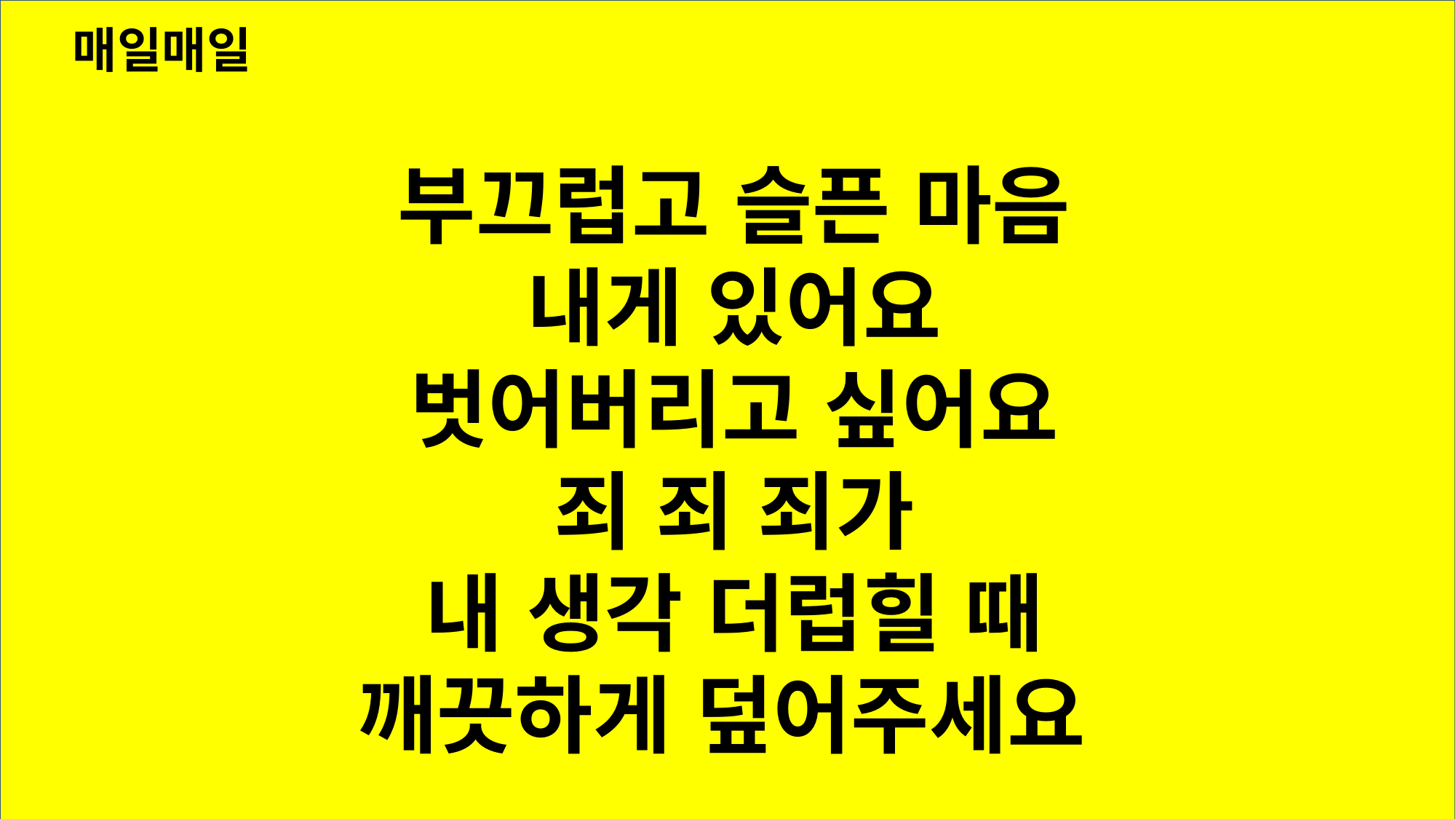

매일매일
부끄럽고 슬픈 마음
내게 있어요
벗어버리고 싶어요
죄 죄 죄가
내 생각 더럽힐 때
깨끗하게 덮어주세요